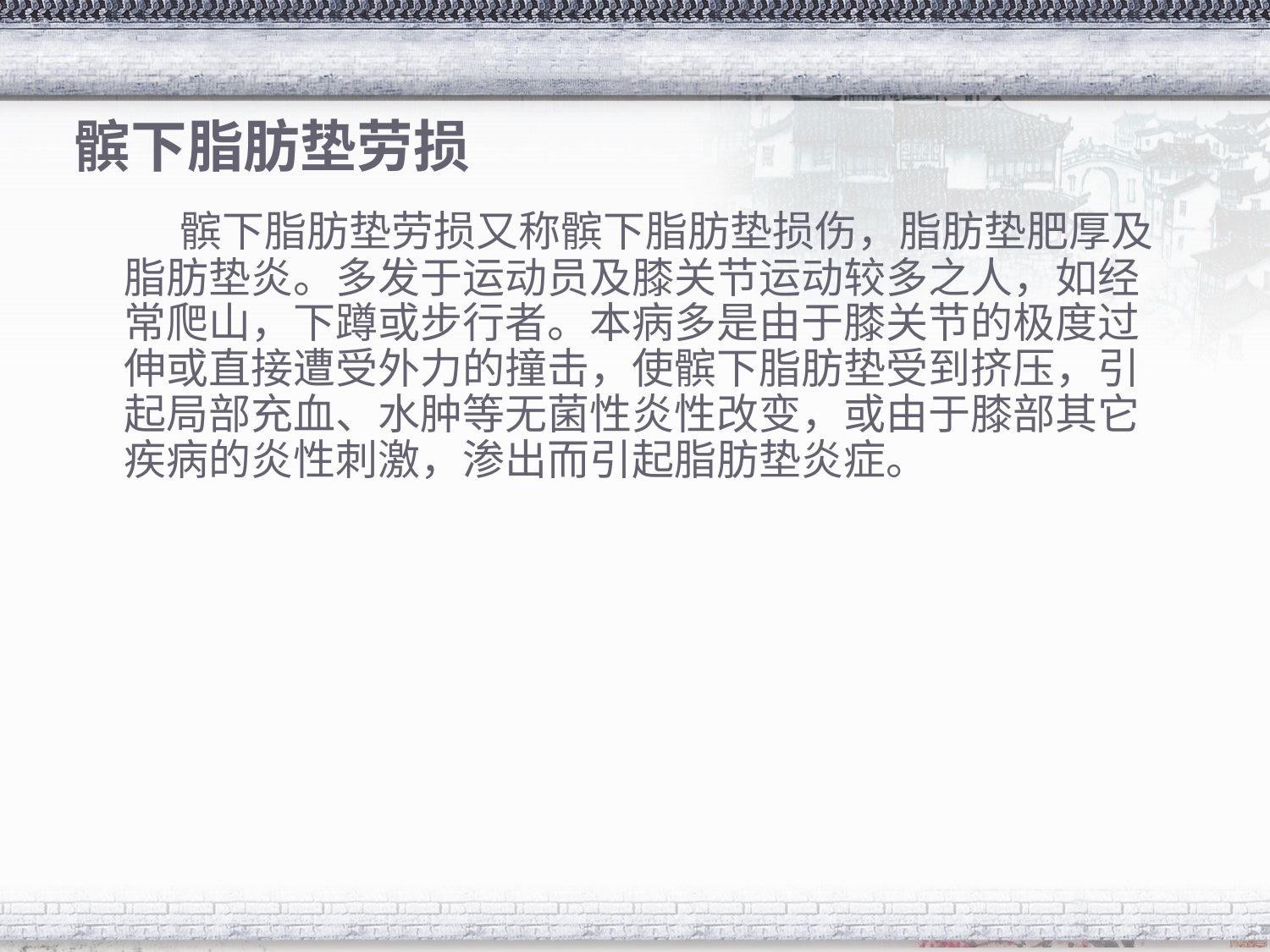

# 髌下脂肪垫劳损
          髌下脂肪垫劳损又称髌下脂肪垫损伤，脂肪垫肥厚及脂肪垫炎。多发于运动员及膝关节运动较多之人，如经常爬山，下蹲或步行者。本病多是由于膝关节的极度过伸或直接遭受外力的撞击，使髌下脂肪垫受到挤压，引起局部充血、水肿等无菌性炎性改变，或由于膝部其它疾病的炎性刺激，渗出而引起脂肪垫炎症。